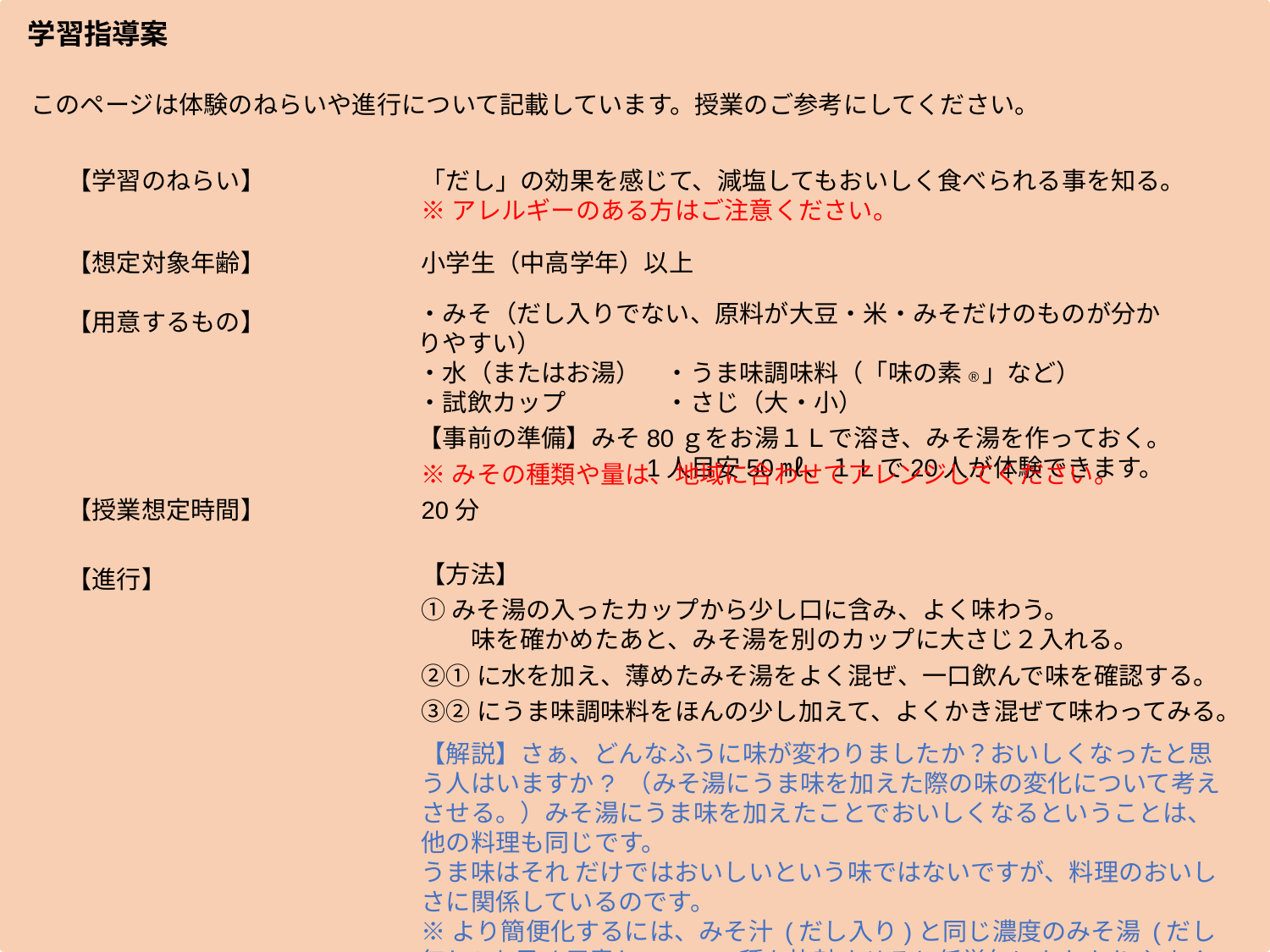

学習指導案
このページは体験のねらいや進行について記載しています。授業のご参考にしてください。
【学習のねらい】
「だし」の効果を感じて、減塩してもおいしく食べられる事を知る。
※アレルギーのある方はご注意ください。

【想定対象年齢】
小学生（中高学年）以上
・みそ（だし入りでない、原料が大豆・米・みそだけのものが分かりやすい）
・水（またはお湯）　・うま味調味料（「味の素®」など）
・試飲カップ　　　　・さじ（大・小）

【事前の準備】みそ80ｇをお湯１Ｌで溶き、みそ湯を作っておく。
　　　　　　　　　1人目安50㎖、１Lで20人が体験できます。
【用意するもの】
※みその種類や量は、地域に合わせてアレンジしてください。
【授業想定時間】
20分
【方法】

①みそ湯の入ったカップから少し口に含み、よく味わう。
　　味を確かめたあと、みそ湯を別のカップに大さじ２入れる。

②①に水を加え、薄めたみそ湯をよく混ぜ、一口飲んで味を確認する。

③②にうま味調味料をほんの少し加えて、よくかき混ぜて味わってみる。

【解説】さぁ、どんなふうに味が変わりましたか？おいしくなったと思う人はいますか? （みそ湯にうま味を加えた際の味の変化について考えさせる。）みそ湯にうま味を加えたことでおいしくなるということは、他の料理も同じです。
うま味はそれ だけではおいしいという味ではないですが、料理のおいしさに関係しているのです。
※より簡便化するには、みそ汁 (だし入り)と同じ濃度のみそ湯 (だし無し)を予め用意し、この2種を比較させると低学年にもわかりやすくなります。
【進行】